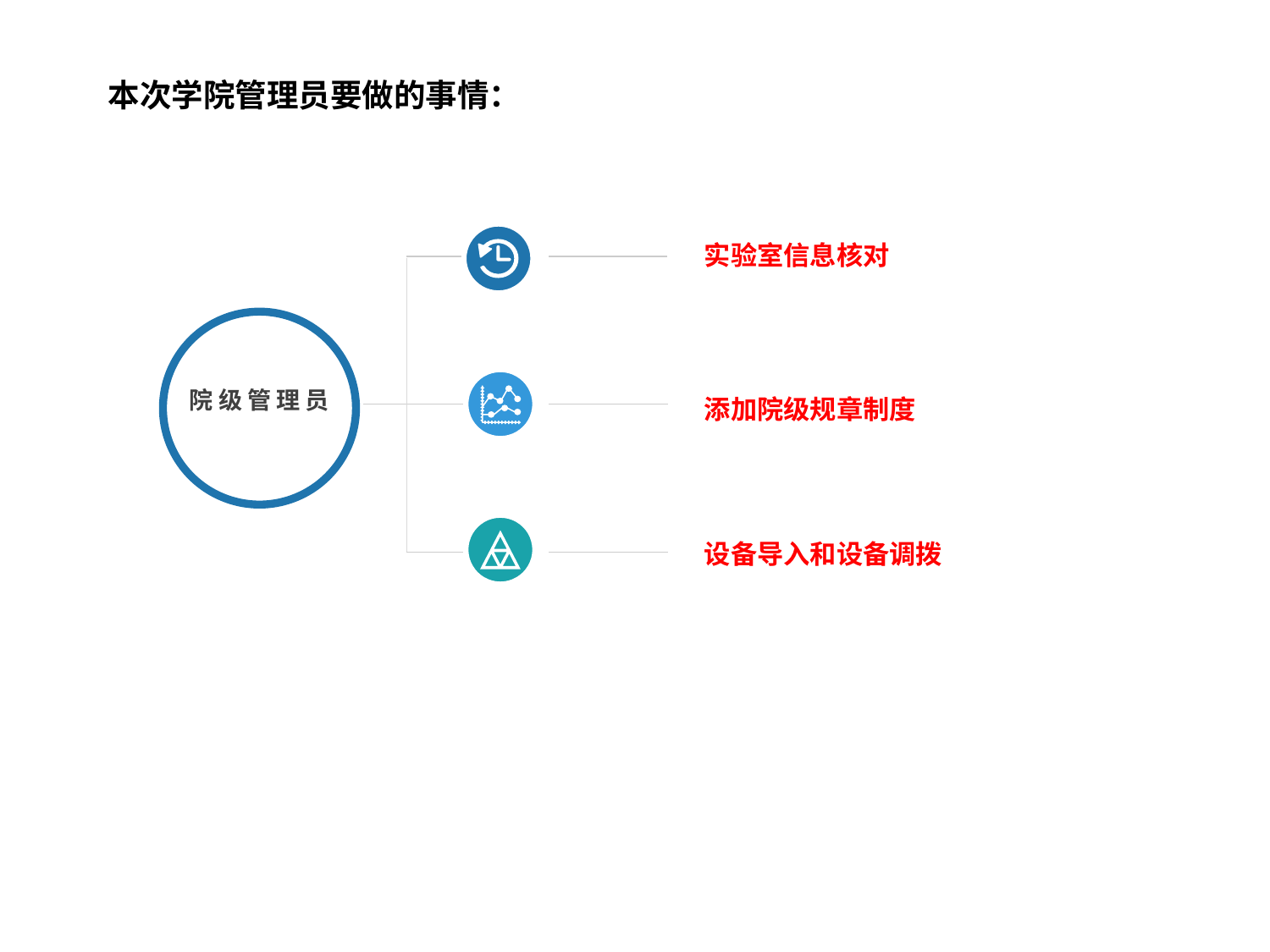

本次学院管理员要做的事情：
实验室信息核对

添加院级规章制度

院级管理员

设备导入和设备调拨